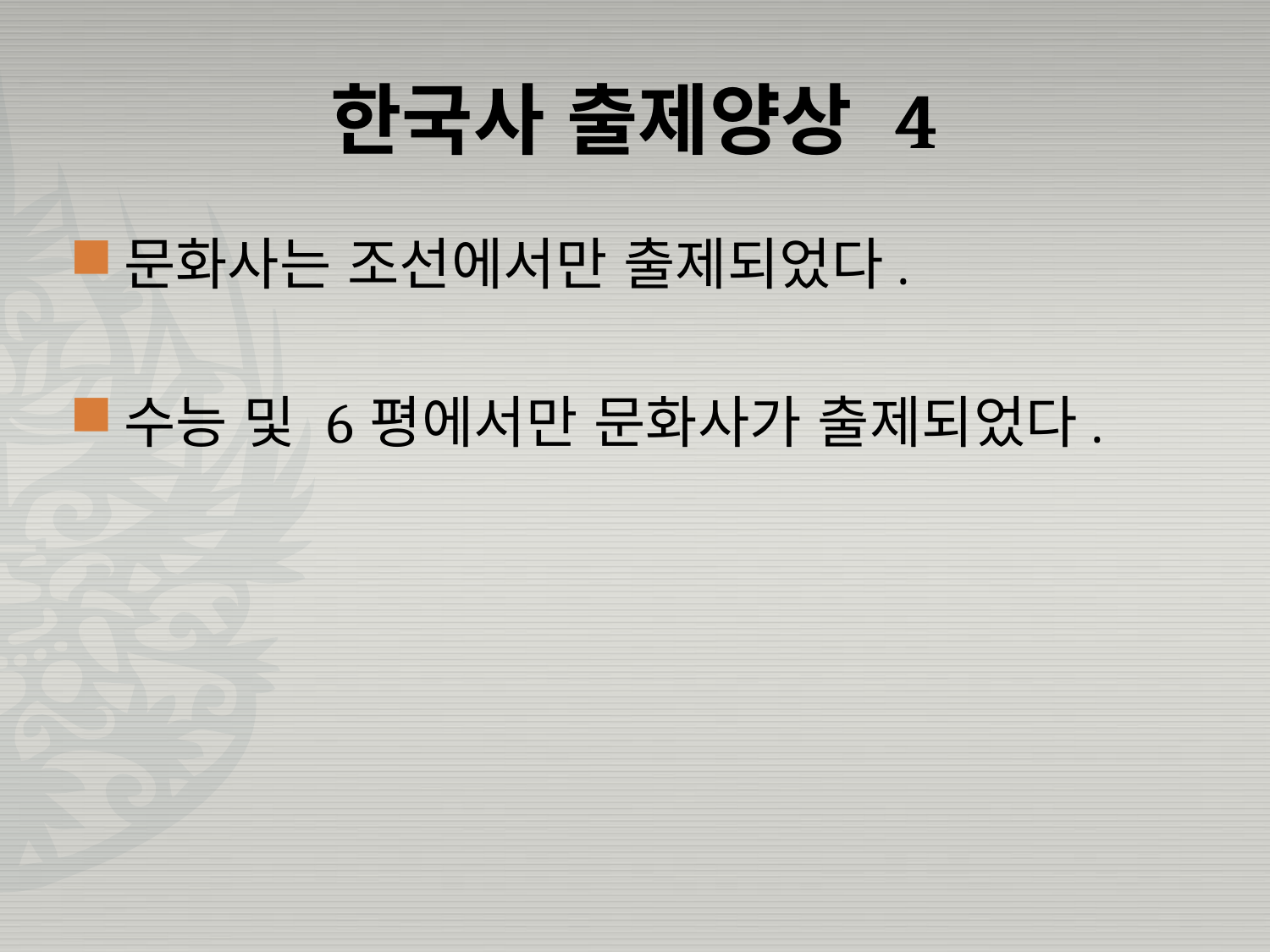

# 한국사 출제양상 4
문화사는 조선에서만 출제되었다.

수능 및 6평에서만 문화사가 출제되었다.